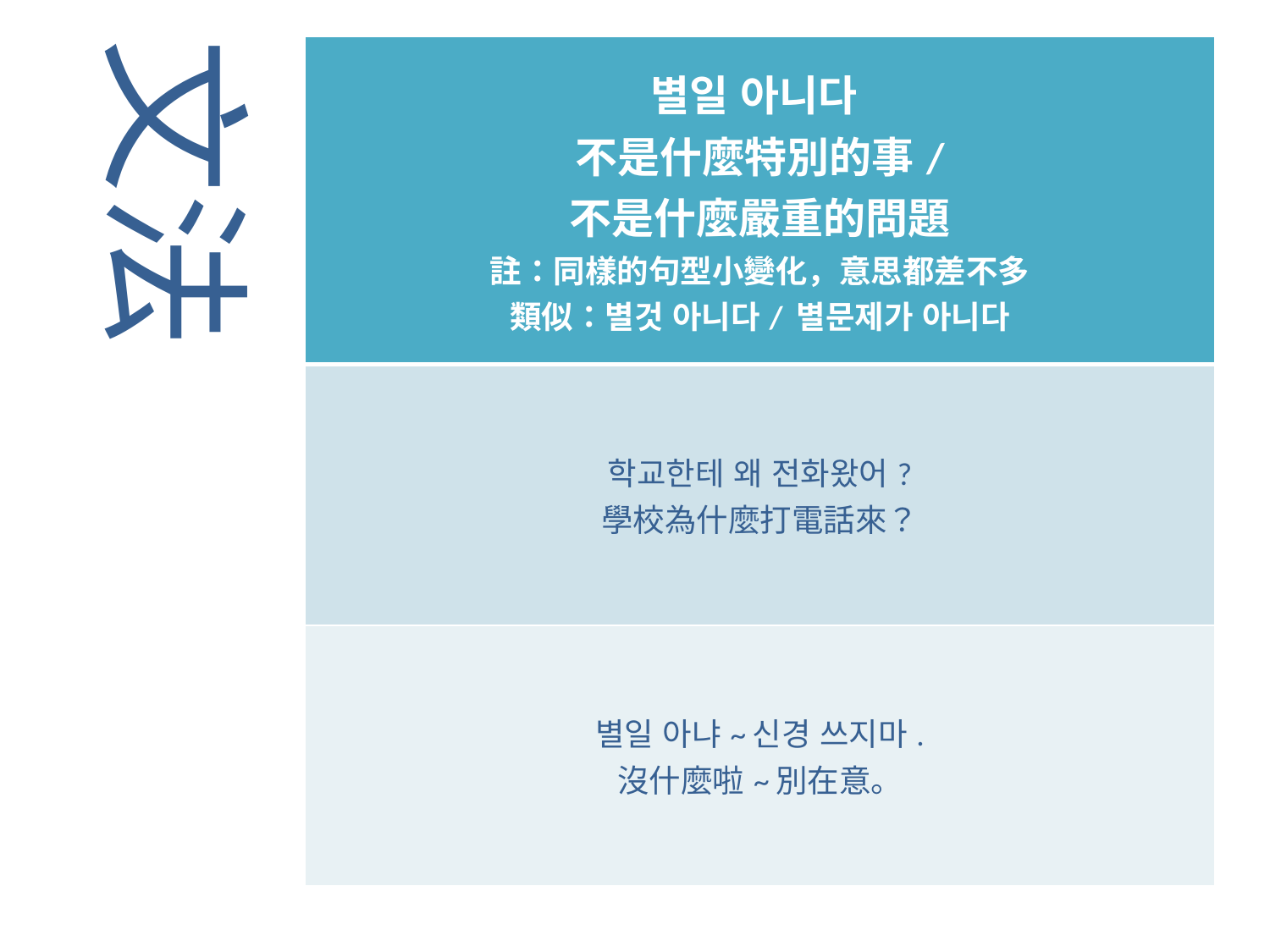

文法
| 별일 아니다  不是什麼特別的事/ 不是什麼嚴重的問題 註：同樣的句型小變化，意思都差不多 類似：별것 아니다/ 별문제가 아니다 |
| --- |
| 학교한테 왜 전화왔어? 學校為什麼打電話來？ |
| 별일 아냐~신경 쓰지마. 沒什麼啦~別在意。 |